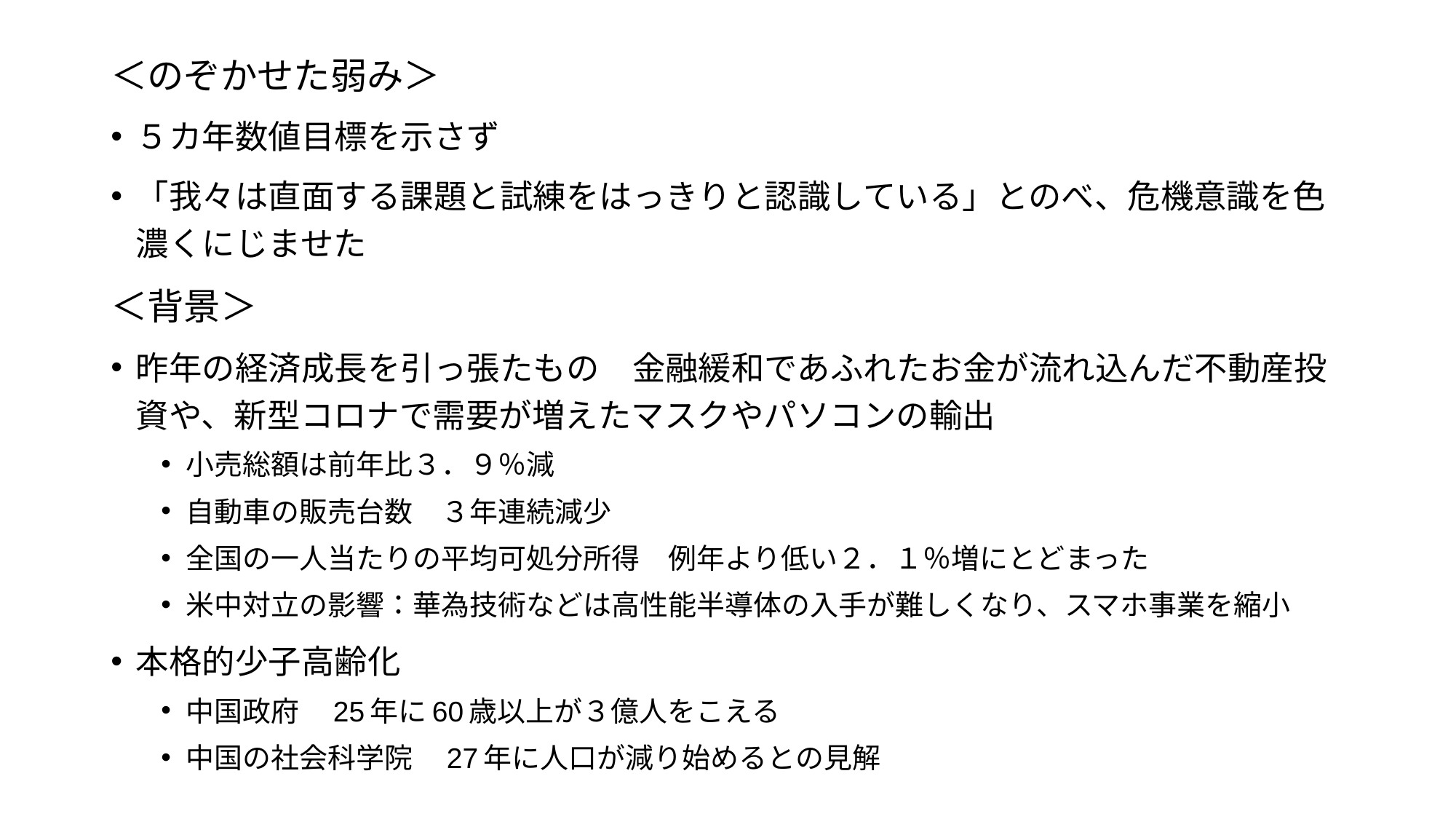

＜のぞかせた弱み＞
５カ年数値目標を示さず
「我々は直面する課題と試練をはっきりと認識している」とのべ、危機意識を色濃くにじませた
＜背景＞
昨年の経済成長を引っ張たもの　金融緩和であふれたお金が流れ込んだ不動産投資や、新型コロナで需要が増えたマスクやパソコンの輸出
小売総額は前年比３．９％減
自動車の販売台数　３年連続減少
全国の一人当たりの平均可処分所得　例年より低い２．１％増にとどまった
米中対立の影響：華為技術などは高性能半導体の入手が難しくなり、スマホ事業を縮小
本格的少子高齢化
中国政府　25年に60歳以上が３億人をこえる
中国の社会科学院　27年に人口が減り始めるとの見解